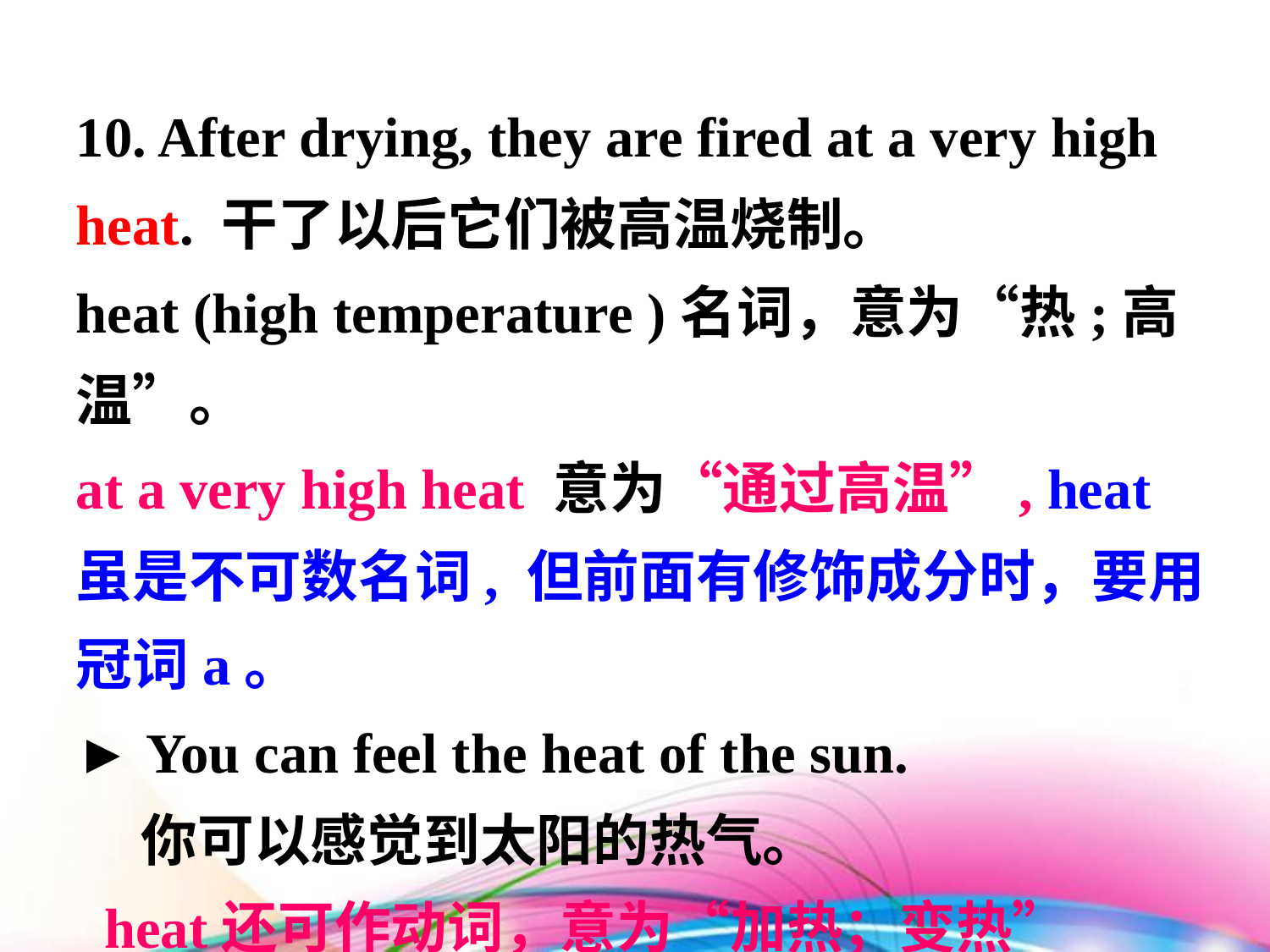

10. After drying, they are fired at a very high heat. 干了以后它们被高温烧制。
heat (high temperature )名词，意为“热;高温”。
at a very high heat 意为“通过高温”, heat虽是不可数名词, 但前面有修饰成分时，要用冠词a。
► You can feel the heat of the sun.
    你可以感觉到太阳的热气。
  heat还可作动词，意为“加热；变热”
 ► Heat some water! 烧些水吧！